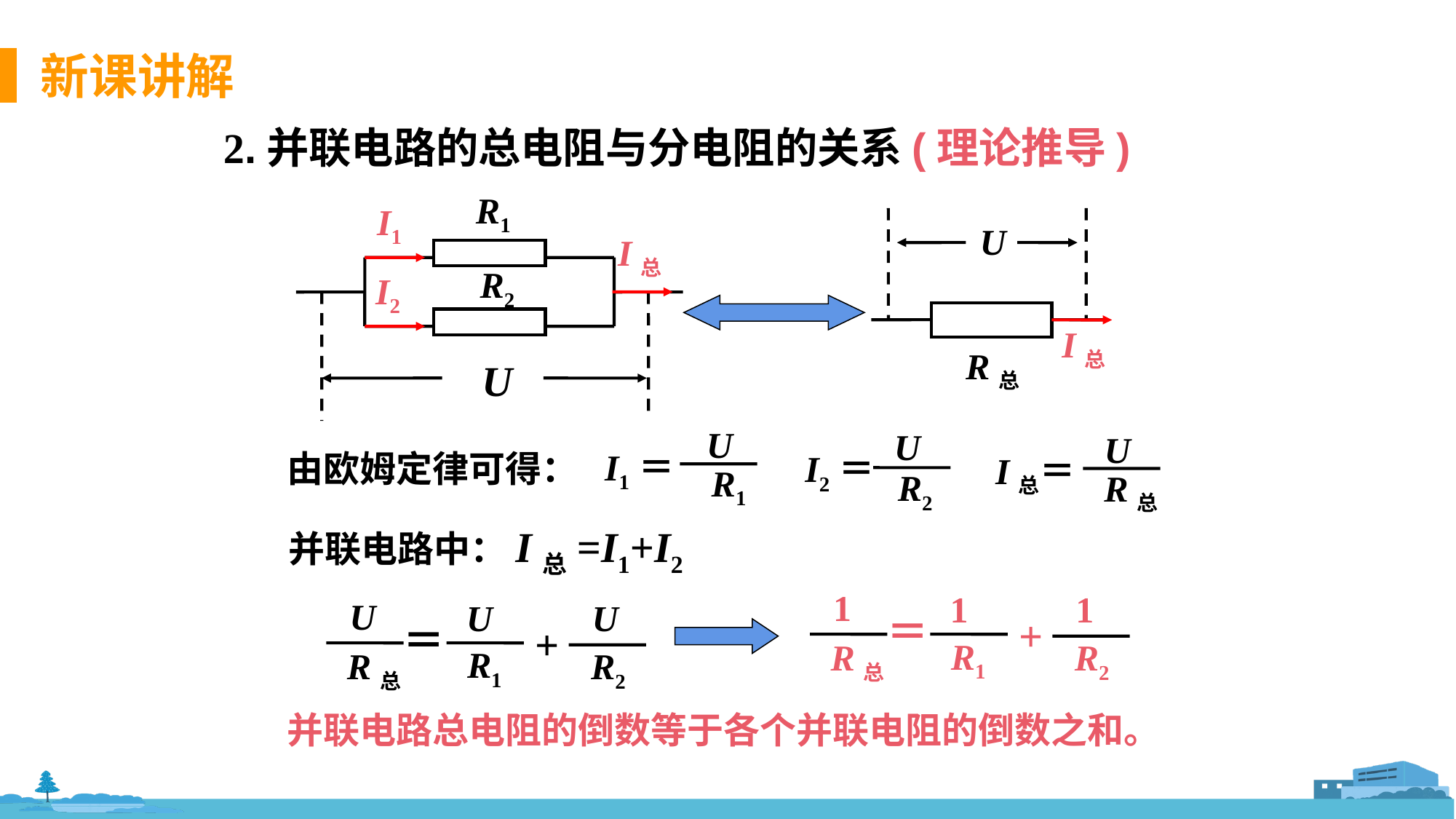

2.并联电路的总电阻与分电阻的关系(理论推导)
 R1
I1
I总

 R2

I2

 U

 U

I总

 R总

U
I1＝
R1

U
I2＝
R2

U
I总＝
R总

由欧姆定律可得：

并联电路中：I总=I1+I2
1
1
1
＝
+
R1
R总
R2

U
U
U
＝
+
R1
R总
R2

并联电路总电阻的倒数等于各个并联电阻的倒数之和。